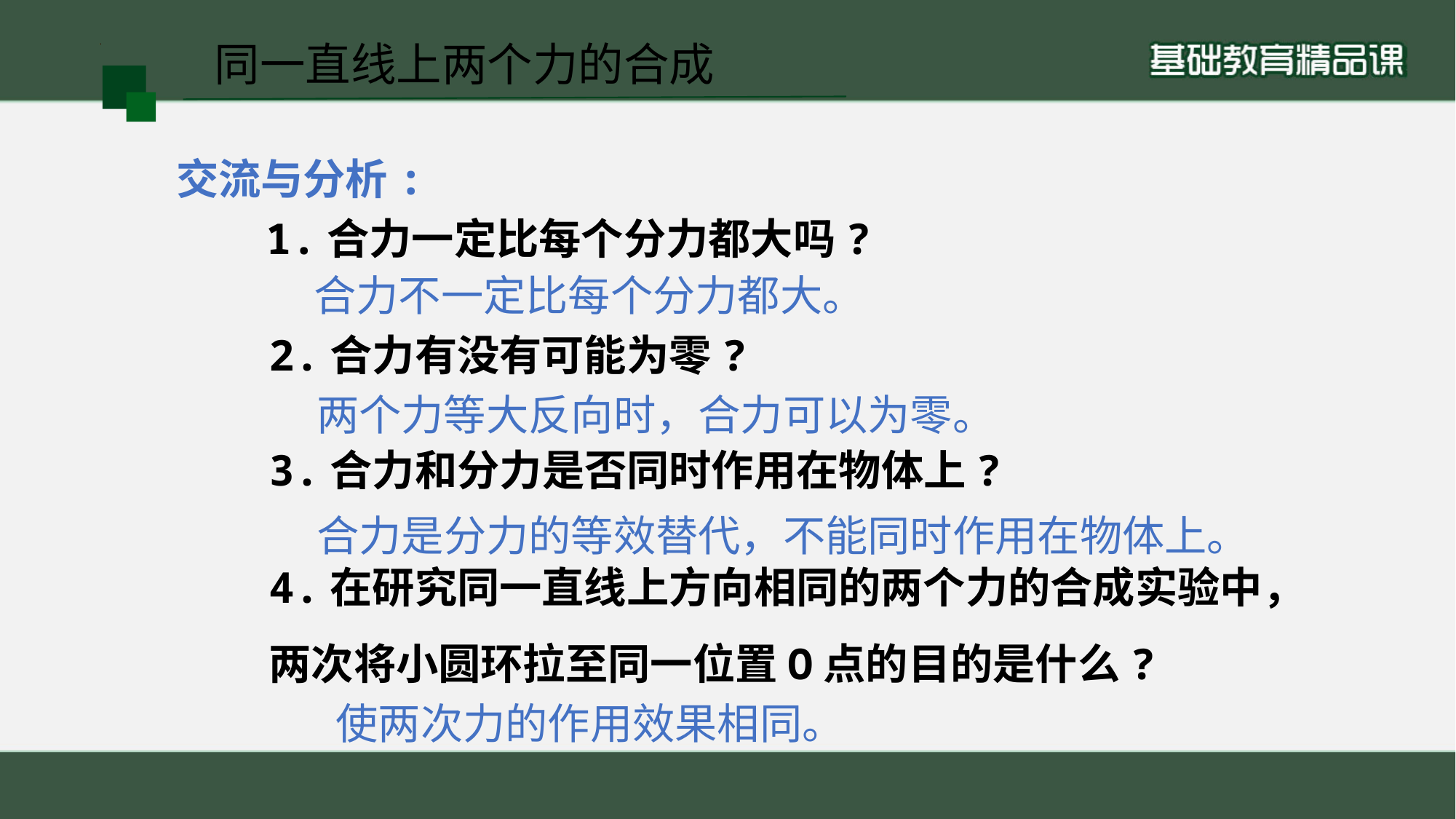

同一直线上两个力的合成

  交流与分析:
1.合力一定比每个分力都大吗?
合力不一定比每个分力都大。

2.合力有没有可能为零?
两个力等大反向时，合力可以为零。
3.合力和分力是否同时作用在物体上?
合力是分力的等效替代，不能同时作用在物体上。
4.在研究同一直线上方向相同的两个力的合成实验中，两次将小圆环拉至同一位置O点的目的是什么?
使两次力的作用效果相同。